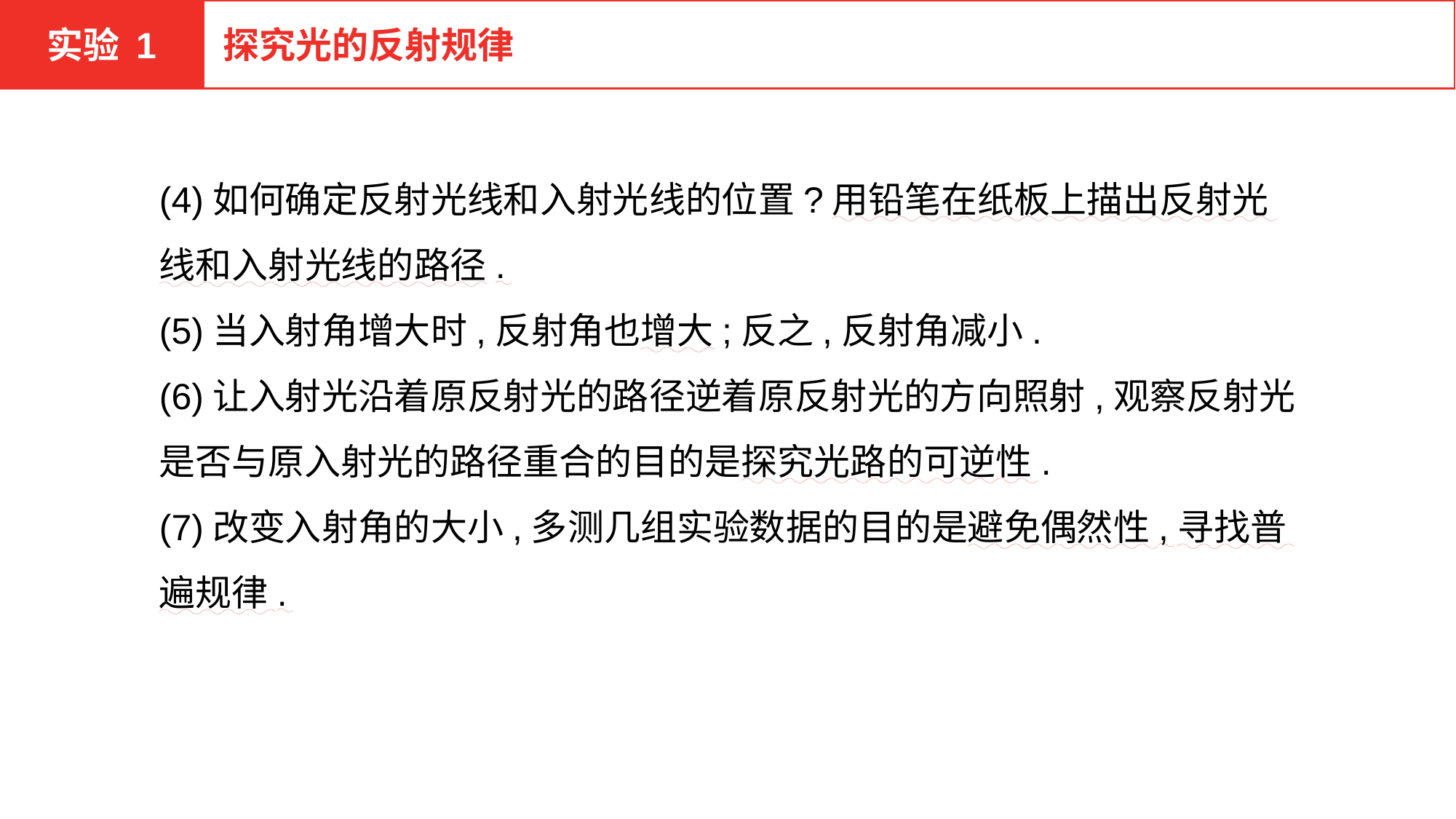

实验 1
探究光的反射规律
(4)如何确定反射光线和入射光线的位置?用铅笔在纸板上描出反射光线和入射光线的路径.
(5)当入射角增大时,反射角也增大;反之,反射角减小.
(6)让入射光沿着原反射光的路径逆着原反射光的方向照射,观察反射光是否与原入射光的路径重合的目的是探究光路的可逆性.
(7)改变入射角的大小,多测几组实验数据的目的是避免偶然性,寻找普遍规律.